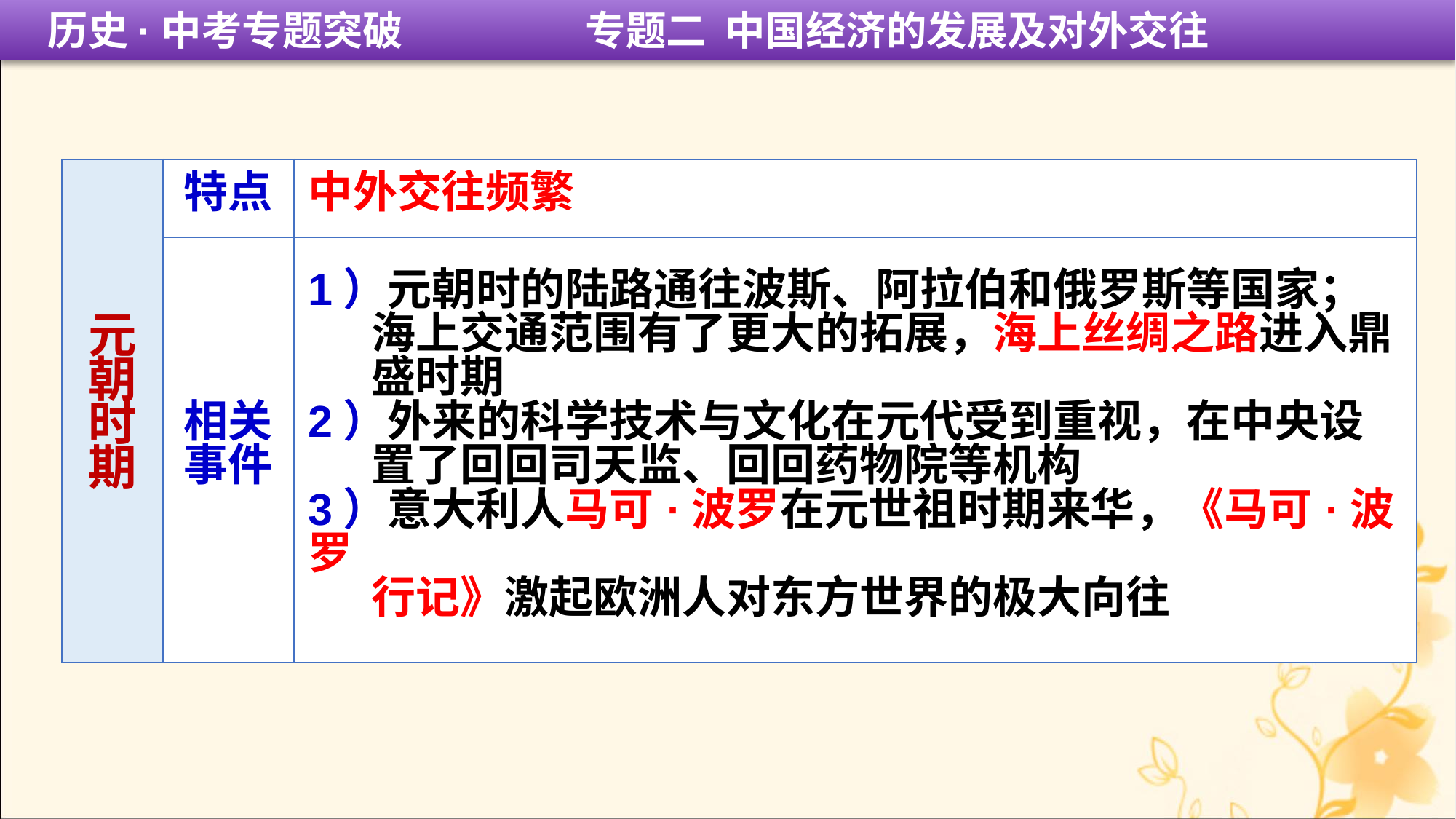

历史·中考专题突破                    专题二  中国经济的发展及对外交往
| 元朝 时期 | 特点 | 中外交往频繁 |
| --- | --- | --- |
|  | 相关 事件 | 1）元朝时的陆路通往波斯、阿拉伯和俄罗斯等国家； 海上交通范围有了更大的拓展，海上丝绸之路进入鼎 盛时期 2）外来的科学技术与文化在元代受到重视，在中央设 置了回回司天监、回回药物院等机构 3）意大利人马可·波罗在元世祖时期来华，《马可·波罗 行记》激起欧洲人对东方世界的极大向往 |